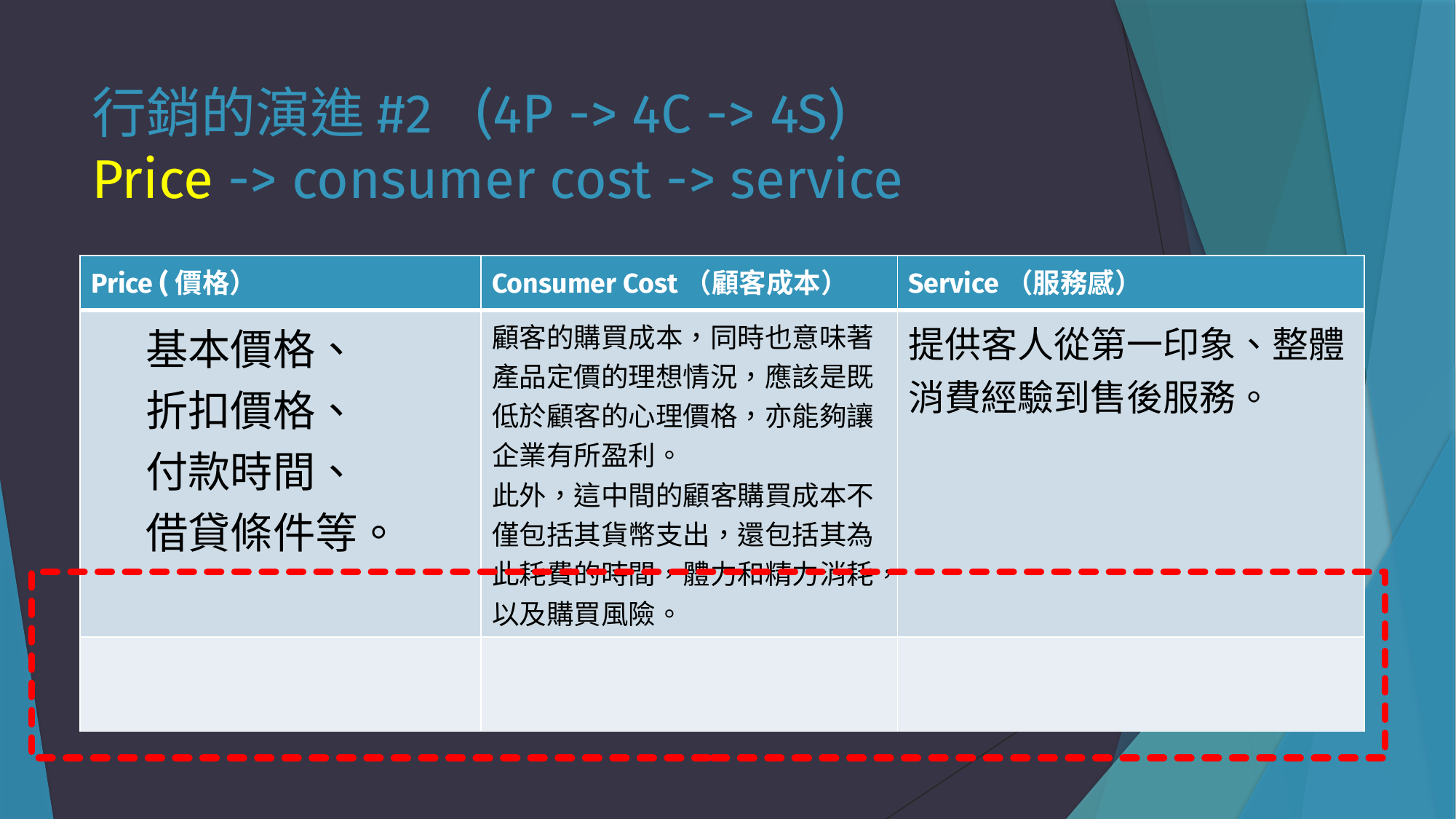

# 行銷的演進#2   (4P -> 4C -> 4S) Price -> consumer cost -> service
| Price (價格） | Consumer Cost（顧客成本） | Service（服務感） |
| --- | --- | --- |
| 基本價格、 折扣價格、 付款時間、 借貸條件等。 | 顧客的購買成本，同時也意味著產品定價的理想情況，應該是既低於顧客的心理價格，亦能夠讓企業有所盈利。 此外，這中間的顧客購買成本不僅包括其貨幣支出，還包括其為此耗費的時間，體力和精力消耗，以及購買風險。 | 提供客人從第一印象、整體消費經驗到售後服務。 |
|  |  |  |